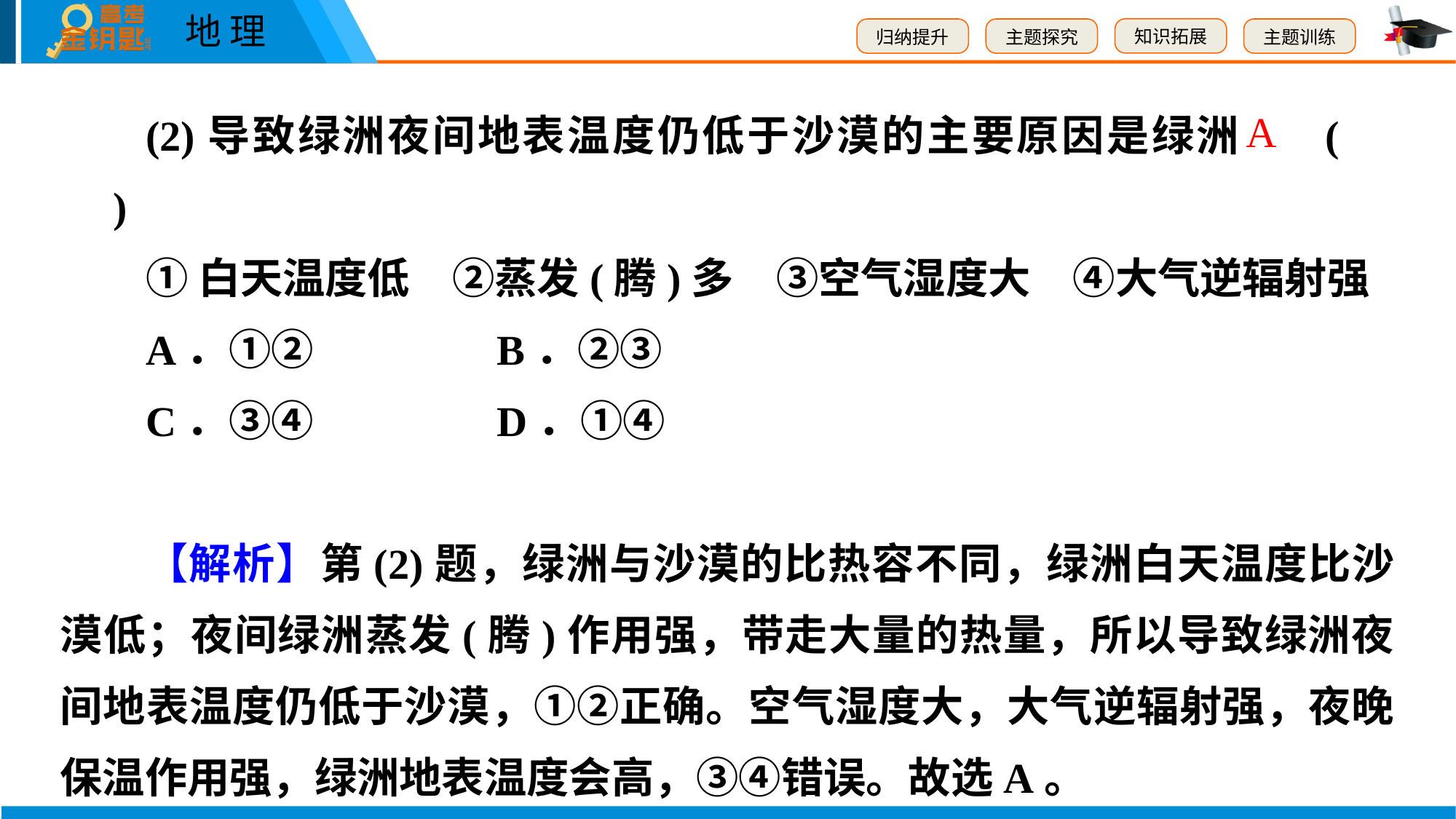

(2)导致绿洲夜间地表温度仍低于沙漠的主要原因是绿洲	(　　)
①白天温度低　②蒸发(腾)多　③空气湿度大　④大气逆辐射强
A．①②　　	B．②③
C．③④　　	D．①④

【解析】第(2)题，绿洲与沙漠的比热容不同，绿洲白天温度比沙漠低；夜间绿洲蒸发(腾)作用强，带走大量的热量，所以导致绿洲夜间地表温度仍低于沙漠，①②正确。空气湿度大，大气逆辐射强，夜晚保温作用强，绿洲地表温度会高，③④错误。故选A。

A